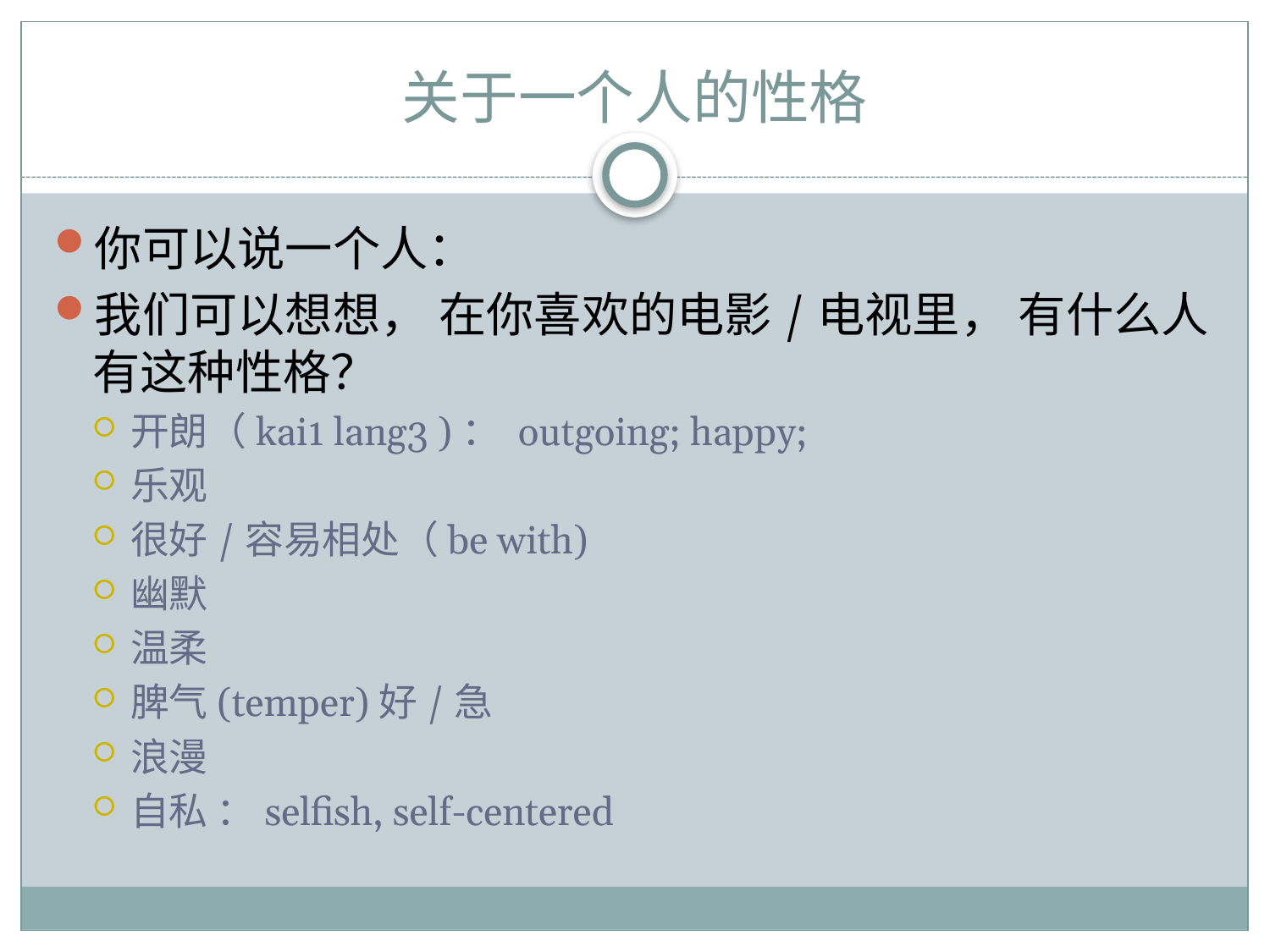

# 关于一个人的性格
你可以说一个人：
我们可以想想， 在你喜欢的电影/电视里， 有什么人有这种性格？
开朗（kai1 lang3 )： outgoing; happy;
乐观
很好/容易相处（be with)
幽默
温柔
脾气(temper)好/急
浪漫
自私 ：selfish, self-centered